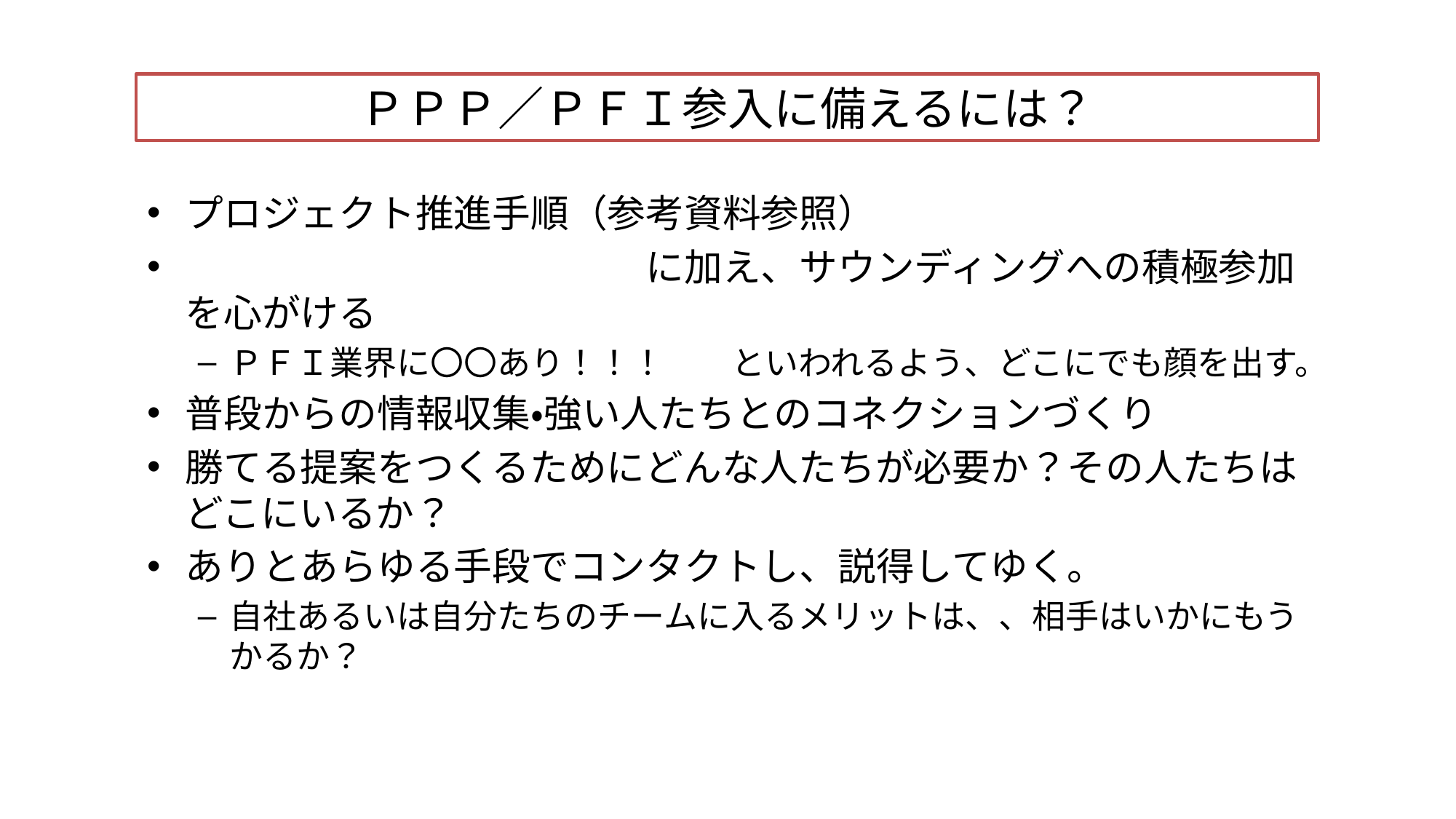

# ＰＰＰ／ＰＦＩ参入に備えるには？
プロジェクト推進手順（参考資料参照）
　　　　　　　　　　　　に加え、サウンディングへの積極参加を心がける
ＰＦＩ業界に〇〇あり！！！　　といわれるよう、どこにでも顔を出す。
普段からの情報収集・強い人たちとのコネクションづくり
勝てる提案をつくるためにどんな人たちが必要か？その人たちはどこにいるか？
ありとあらゆる手段でコンタクトし、説得してゆく。
自社あるいは自分たちのチームに入るメリットは、、相手はいかにもうかるか？